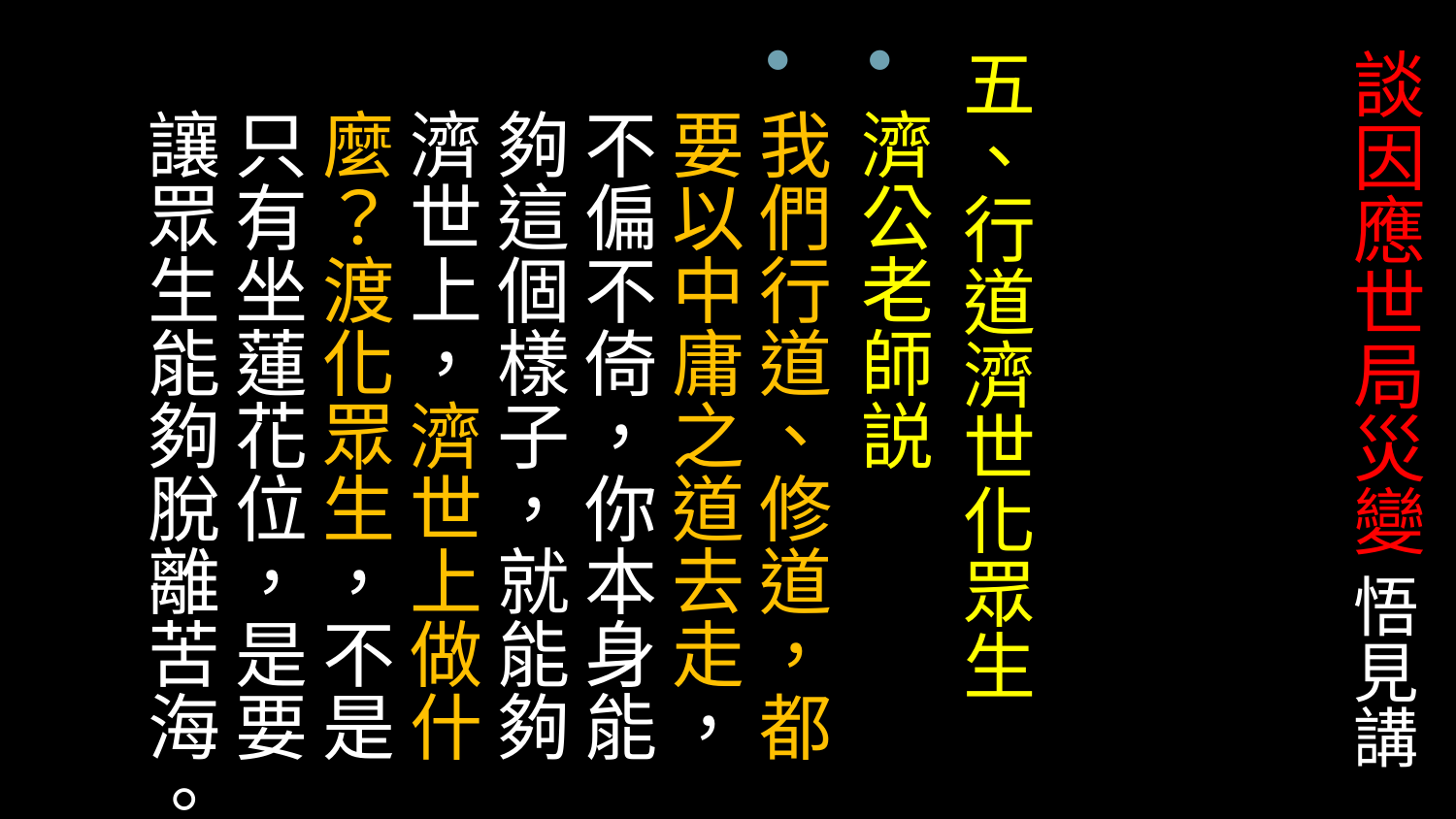

# 談因應世局災變 悟見講
五、行道濟世化眾生
濟公老師説
我們行道、修道，都要以中庸之道去走，不偏不倚，你本身能夠這個樣子，就能夠濟世上，濟世上做什麼？渡化眾生，不是只有坐蓮花位，是要讓眾生能夠脫離苦海。